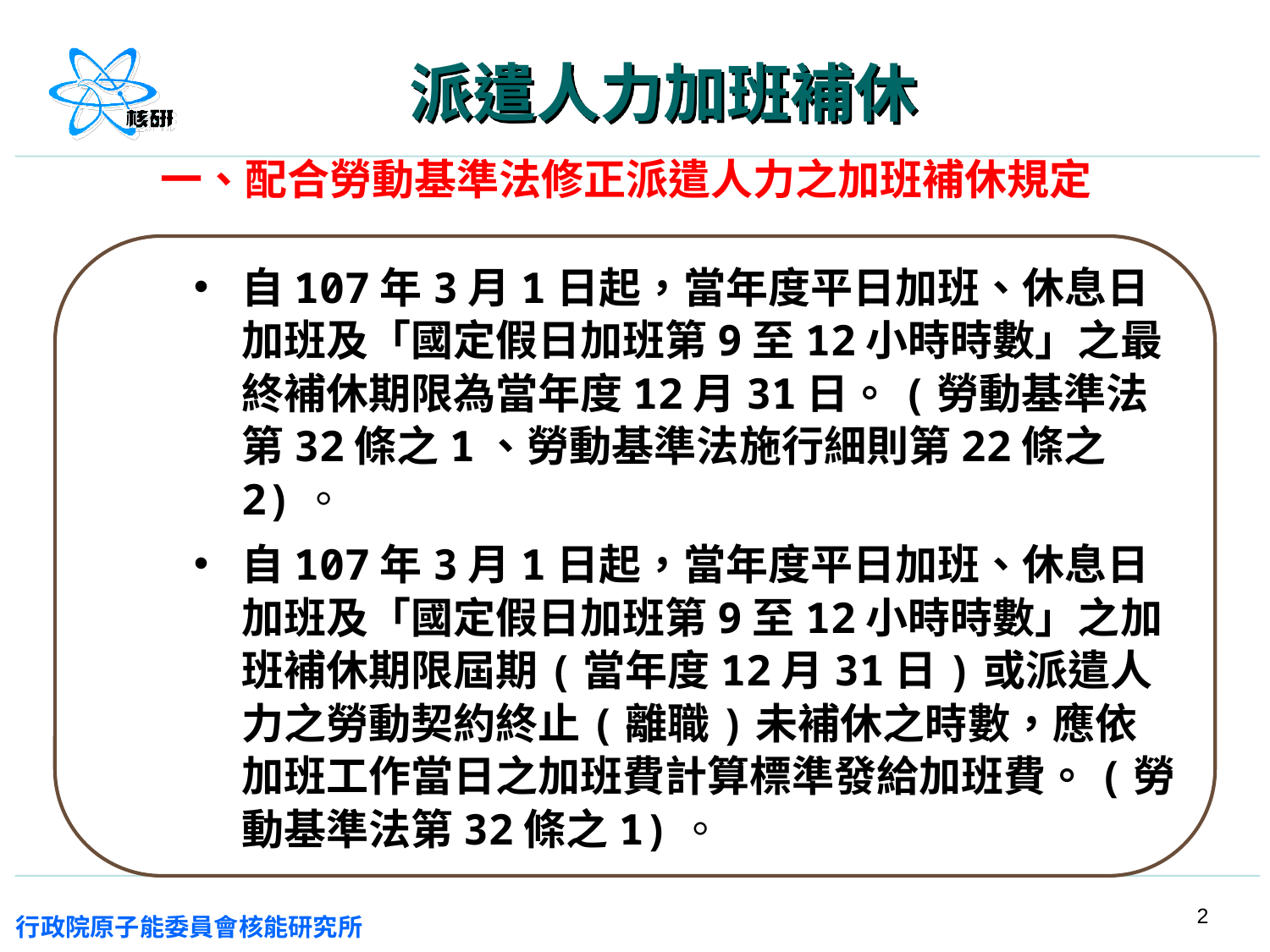

# 派遣人力加班補休
一、配合勞動基準法修正派遣人力之加班補休規定
自107年3月1日起，當年度平日加班、休息日加班及「國定假日加班第9至12小時時數」之最終補休期限為當年度12月31日。(勞動基準法第32條之1、勞動基準法施行細則第22條之2)。
自107年3月1日起，當年度平日加班、休息日加班及「國定假日加班第9至12小時時數」之加班補休期限屆期(當年度12月31日)或派遣人力之勞動契約終止(離職)未補休之時數，應依加班工作當日之加班費計算標準發給加班費。(勞動基準法第32條之1)。
2